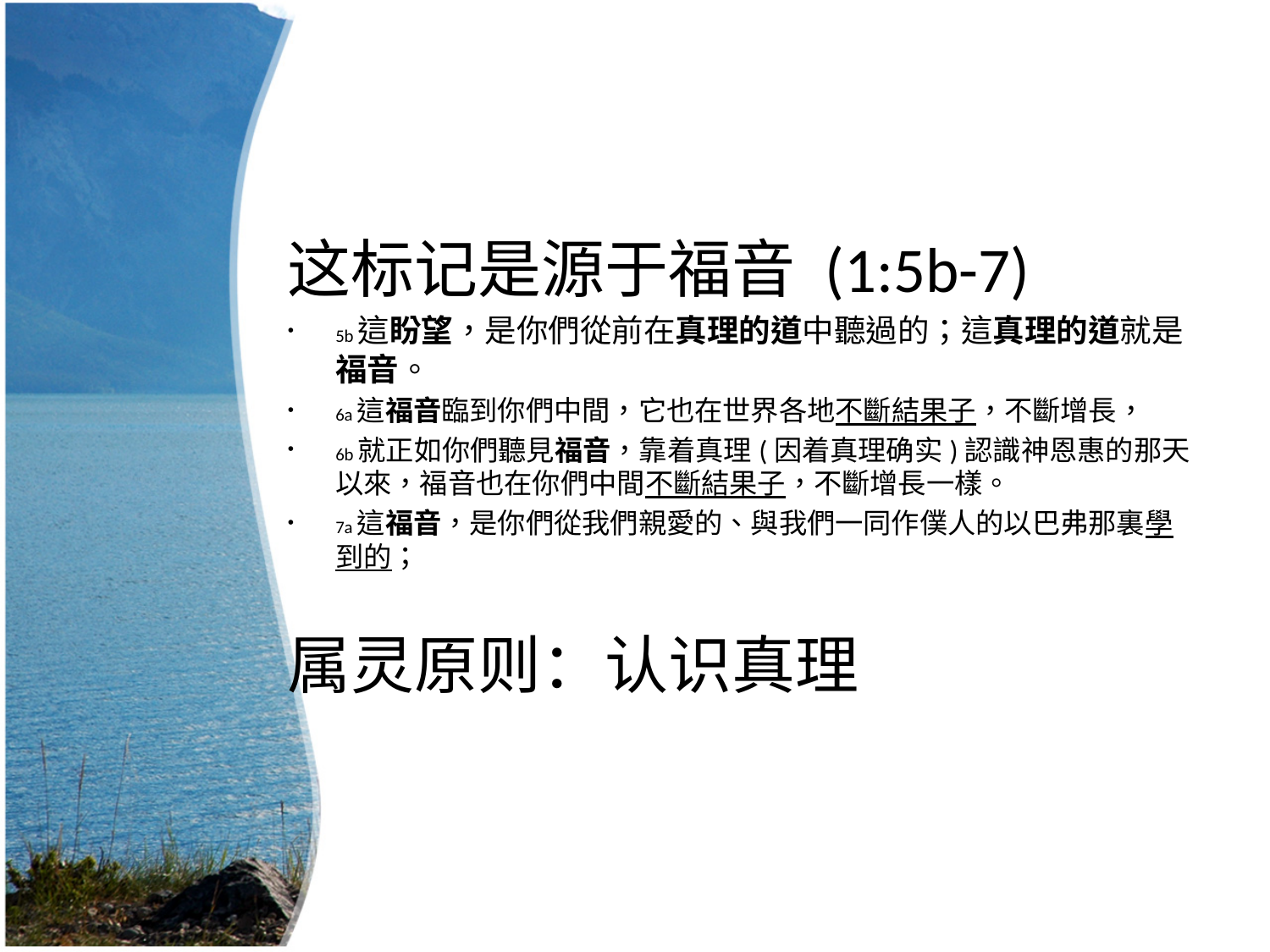

这标记是源于福音 (1:5b-7)
5b這盼望，是你們從前在真理的道中聽過的；這真理的道就是福音。
6a這福音臨到你們中間，它也在世界各地不斷結果子，不斷增長，
6b就正如你們聽見福音，靠着真理(因着真理确实)認識神恩惠的那天以來，福音也在你們中間不斷結果子，不斷增長一樣。
7a這福音，是你們從我們親愛的、與我們一同作僕人的以巴弗那裏學到的；

属灵原则：认识真理